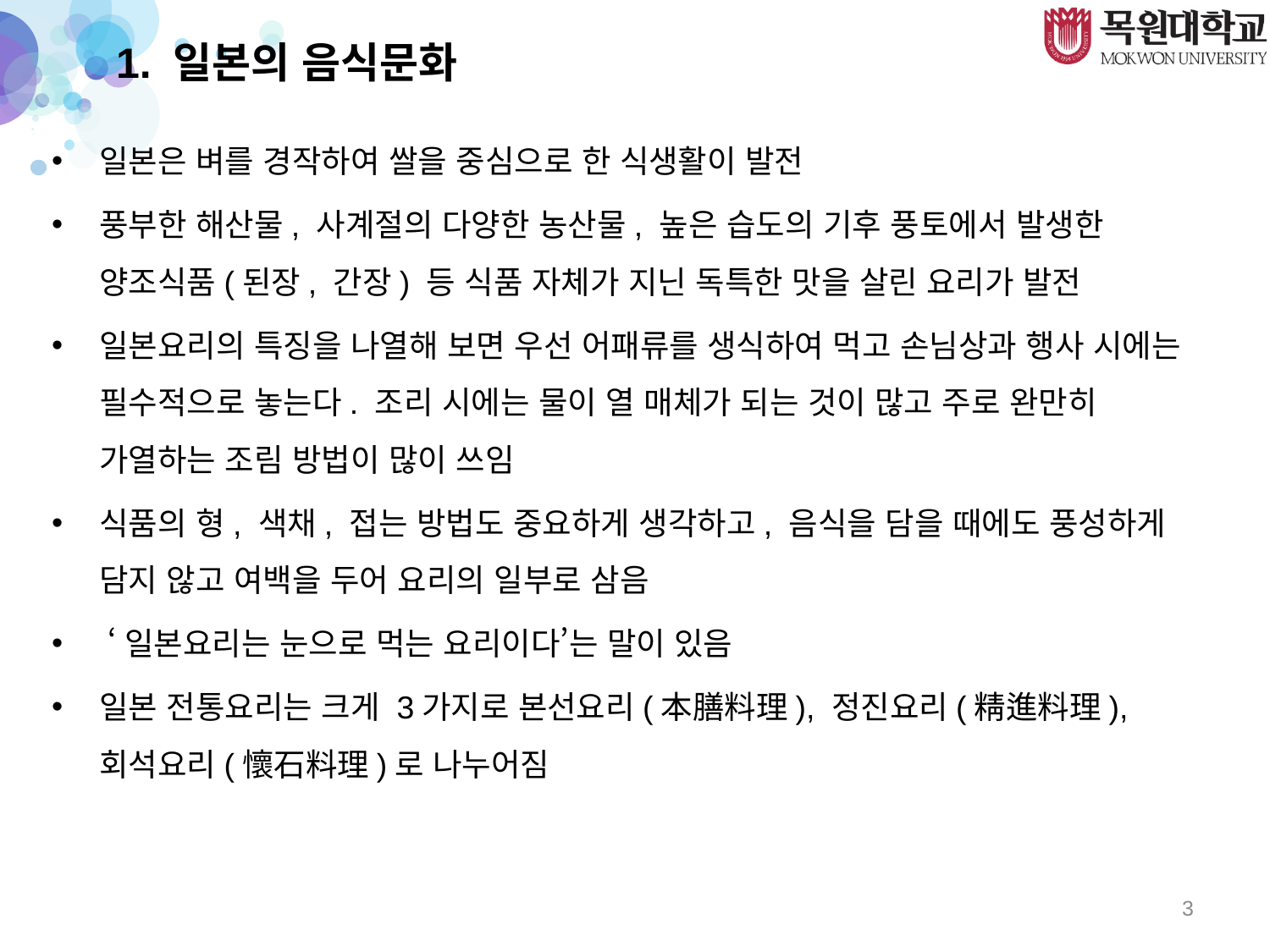

# 1. 일본의 음식문화
일본은 벼를 경작하여 쌀을 중심으로 한 식생활이 발전
풍부한 해산물, 사계절의 다양한 농산물, 높은 습도의 기후 풍토에서 발생한 양조식품(된장, 간장) 등 식품 자체가 지닌 독특한 맛을 살린 요리가 발전
일본요리의 특징을 나열해 보면 우선 어패류를 생식하여 먹고 손님상과 행사 시에는 필수적으로 놓는다. 조리 시에는 물이 열 매체가 되는 것이 많고 주로 완만히 가열하는 조림 방법이 많이 쓰임
식품의 형, 색채, 접는 방법도 중요하게 생각하고, 음식을 담을 때에도 풍성하게 담지 않고 여백을 두어 요리의 일부로 삼음
 ‘일본요리는 눈으로 먹는 요리이다’는 말이 있음
일본 전통요리는 크게 3가지로 본선요리(本膳料理), 정진요리(精進料理), 회석요리(懷石料理)로 나누어짐

3